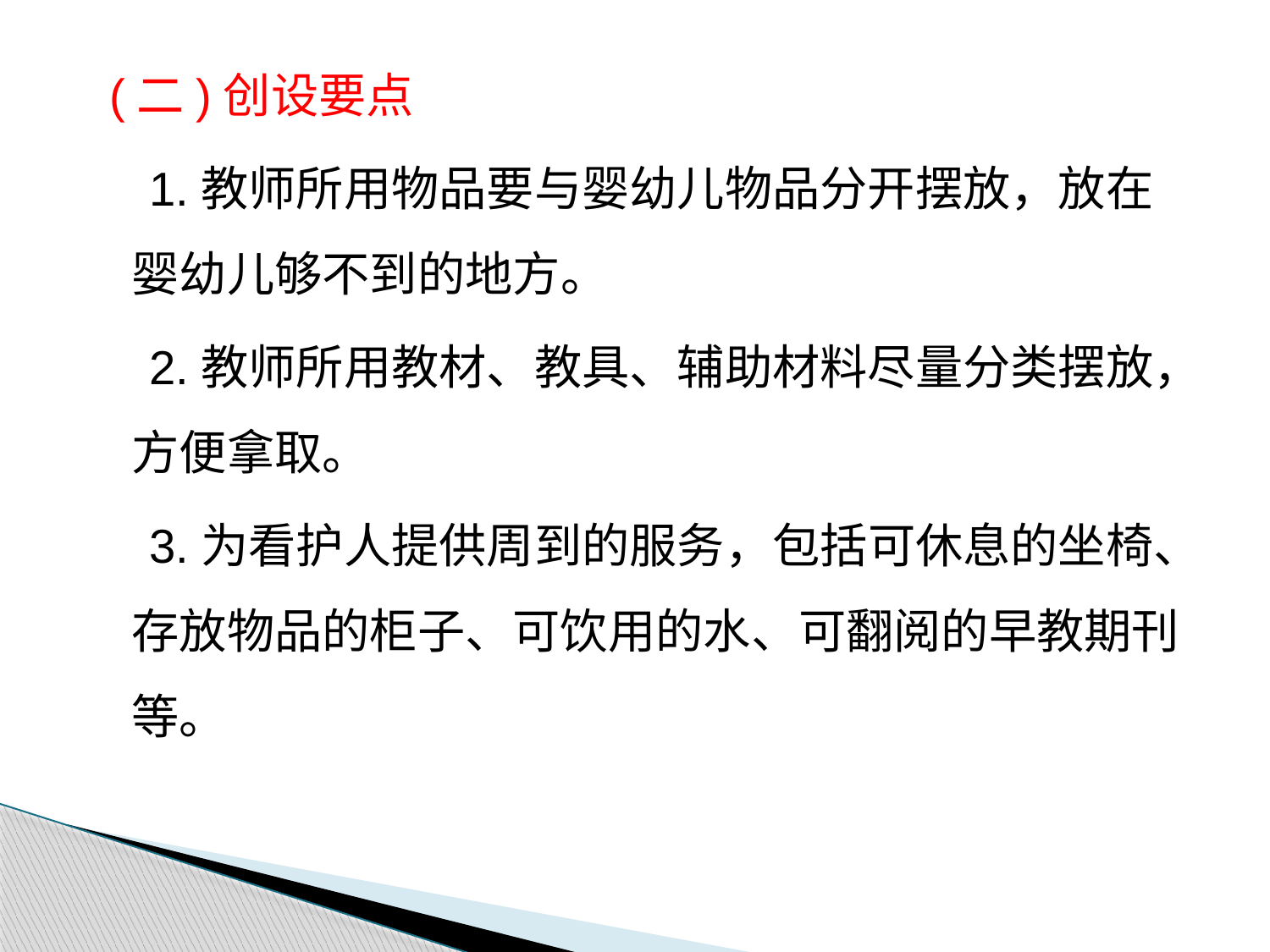

(二)创设要点
    1.教师所用物品要与婴幼儿物品分开摆放，放在婴幼儿够不到的地方。
    2.教师所用教材、教具、辅助材料尽量分类摆放，方便拿取。
    3.为看护人提供周到的服务，包括可休息的坐椅、存放物品的柜子、可饮用的水、可翻阅的早教期刊等。